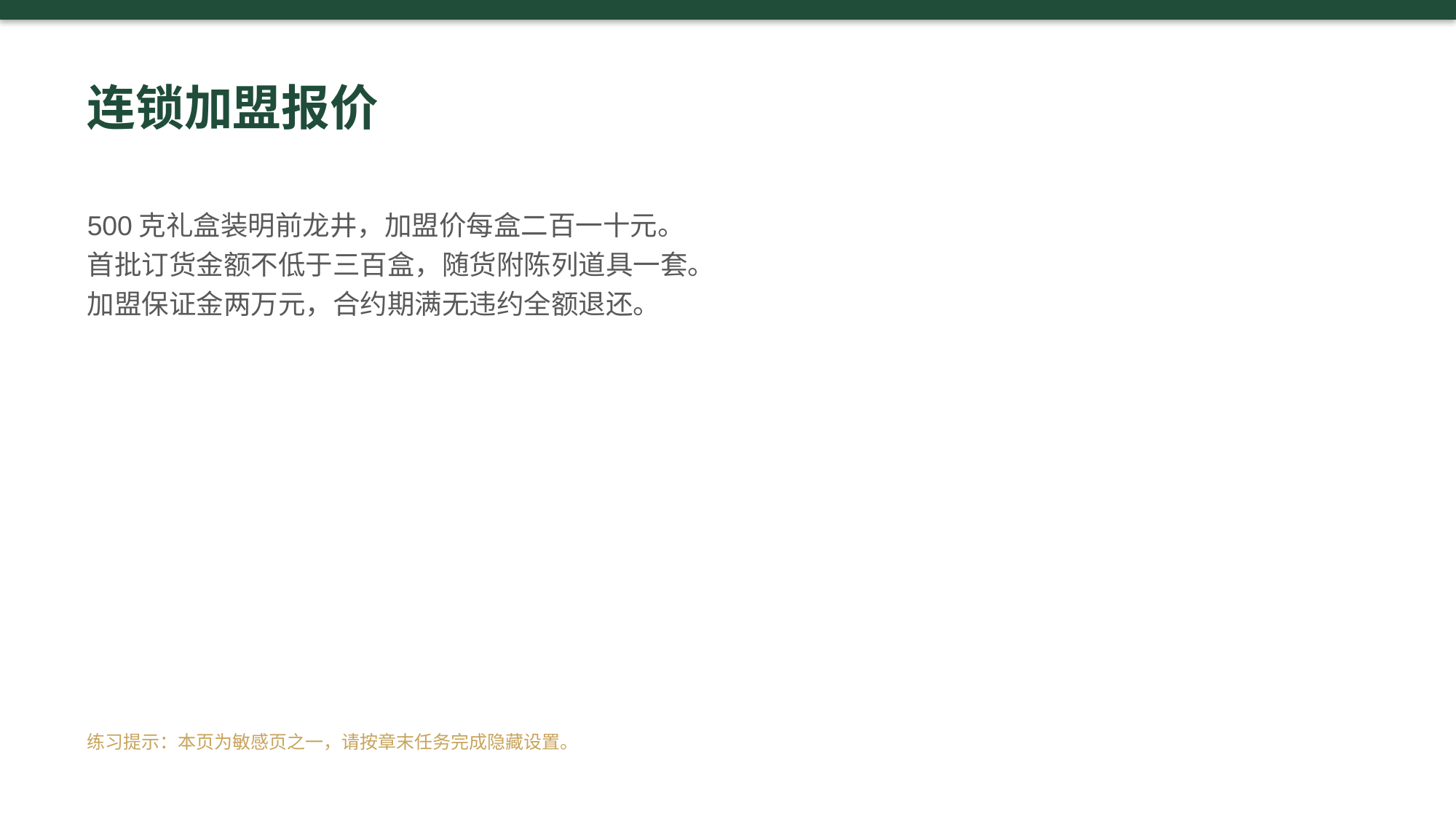

连锁加盟报价
500克礼盒装明前龙井，加盟价每盒二百一十元。
首批订货金额不低于三百盒，随货附陈列道具一套。
加盟保证金两万元，合约期满无违约全额退还。
练习提示：本页为敏感页之一，请按章末任务完成隐藏设置。